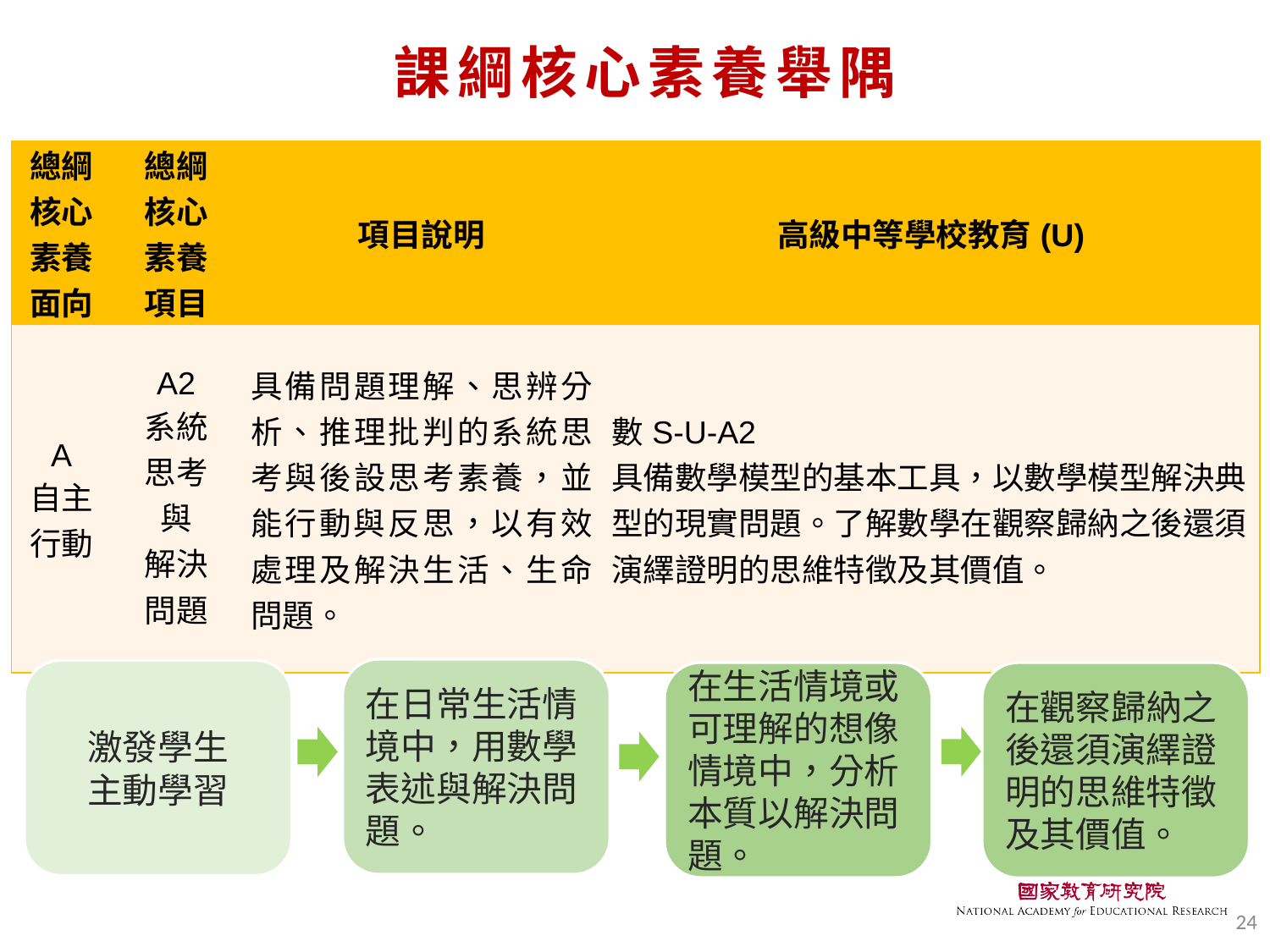

# 課綱核心素養舉隅
| 總綱核心素養面向 | 總綱 核心 素養 項目 | 項目說明 | 高級中等學校教育(U) |
| --- | --- | --- | --- |
| A 自主行動 | A2 系統 思考 與 解決 問題 | 具備問題理解、思辨分析、推理批判的系統思考與後設思考素養，並能行動與反思，以有效處理及解決生活、生命問題。 | 數S-U-A2 具備數學模型的基本工具，以數學模型解決典型的現實問題。了解數學在觀察歸納之後還須演繹證明的思維特徵及其價值。 |
在日常生活情境中，用數學表述與解決問題。
激發學生
主動學習
在生活情境或可理解的想像情境中，分析本質以解決問題。
在觀察歸納之後還須演繹證明的思維特徵及其價值。

24